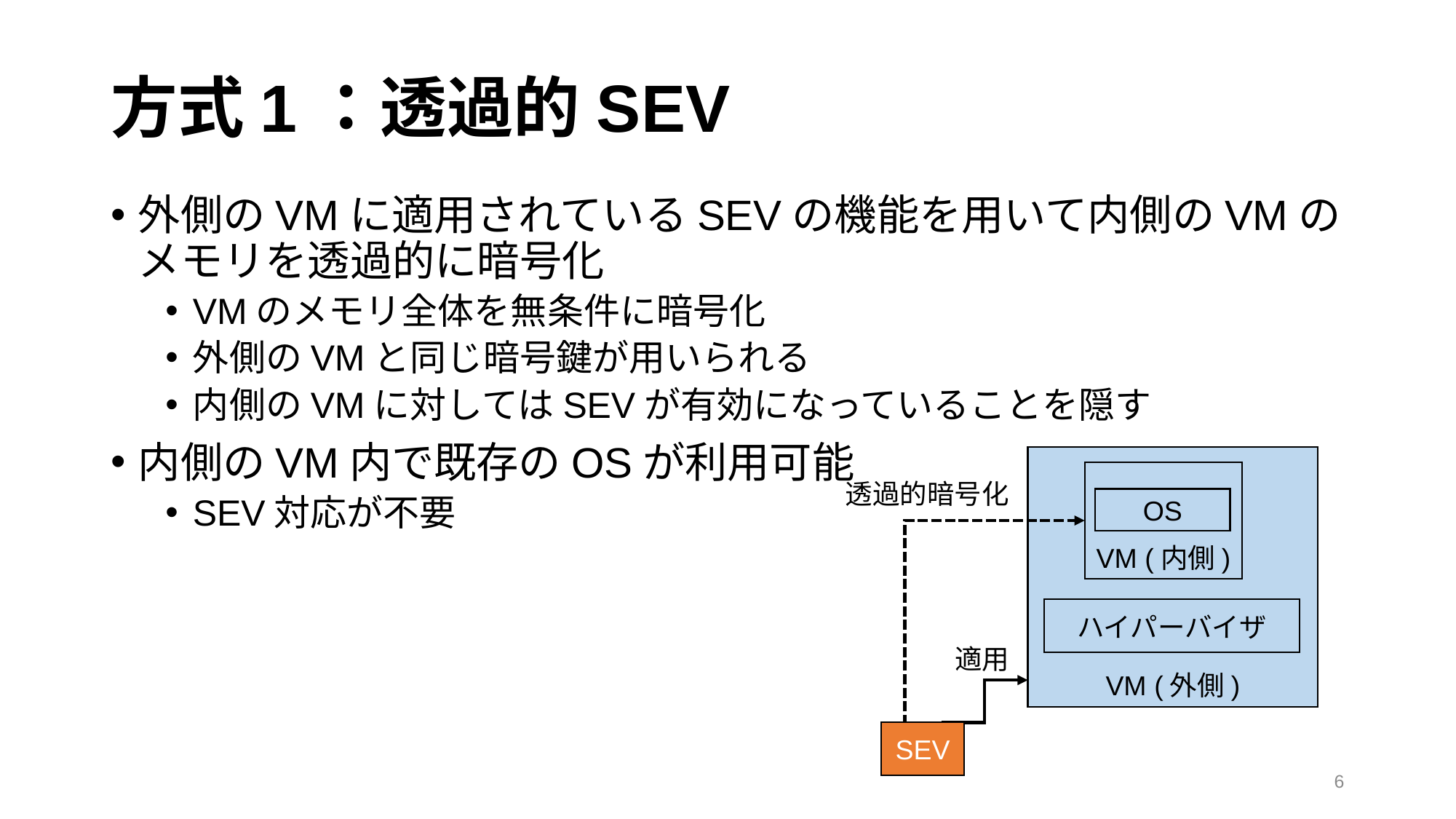

# 方式1：透過的SEV
外側のVMに適用されているSEVの機能を用いて内側のVMのメモリを透過的に暗号化
VMのメモリ全体を無条件に暗号化
外側のVMと同じ暗号鍵が用いられる
内側のVMに対してはSEVが有効になっていることを隠す
内側のVM内で既存のOSが利用可能
SEV対応が不要
VM (外側)
VM (内側)
透過的暗号化
OS
ハイパーバイザ
適用
SEV
6